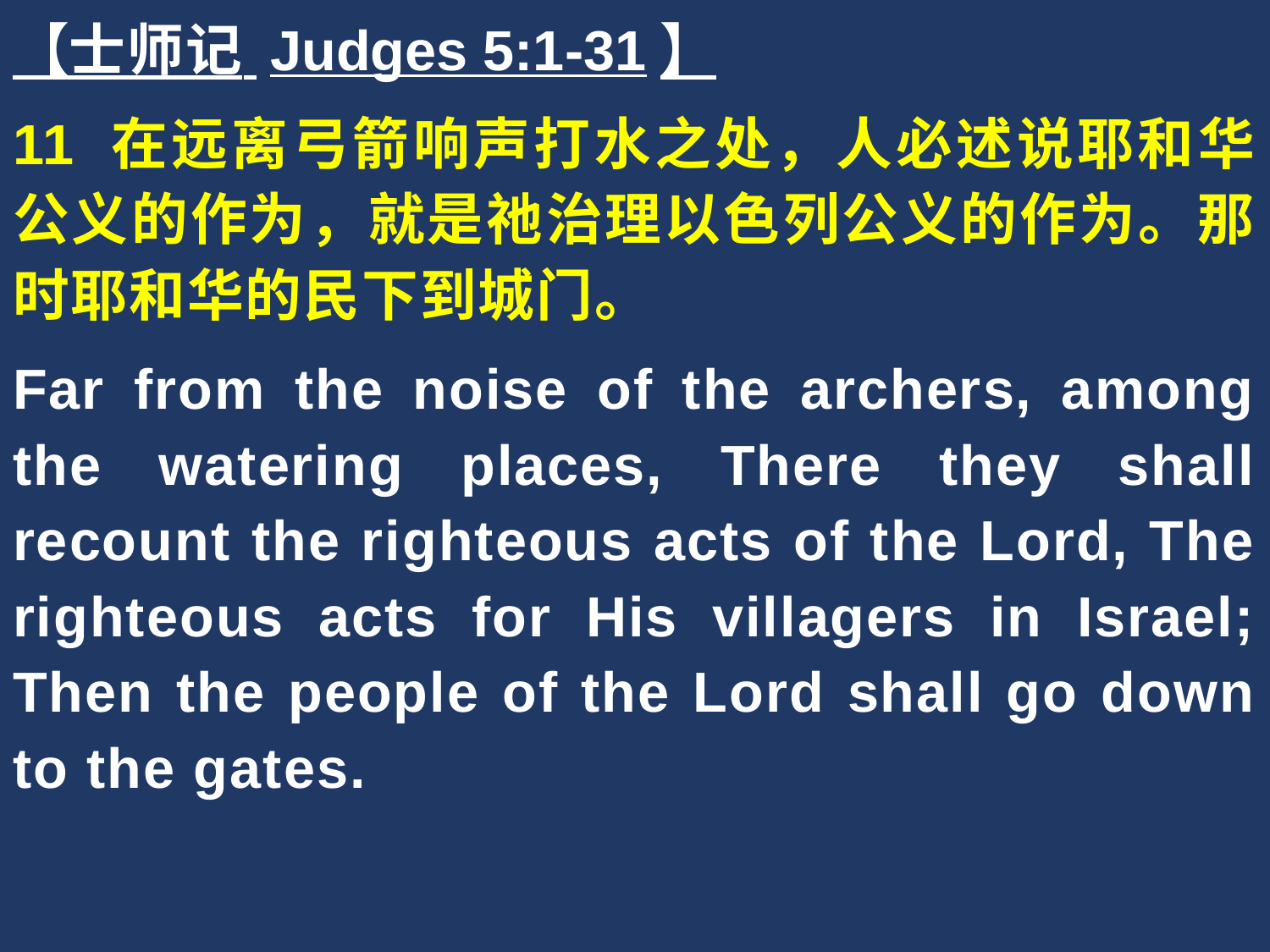

【士师记 Judges 5:1-31】
11 在远离弓箭响声打水之处，人必述说耶和华公义的作为，就是祂治理以色列公义的作为。那时耶和华的民下到城门。
Far from the noise of the archers, among the watering places, There they shall recount the righteous acts of the Lord, The righteous acts for His villagers in Israel; Then the people of the Lord shall go down to the gates.